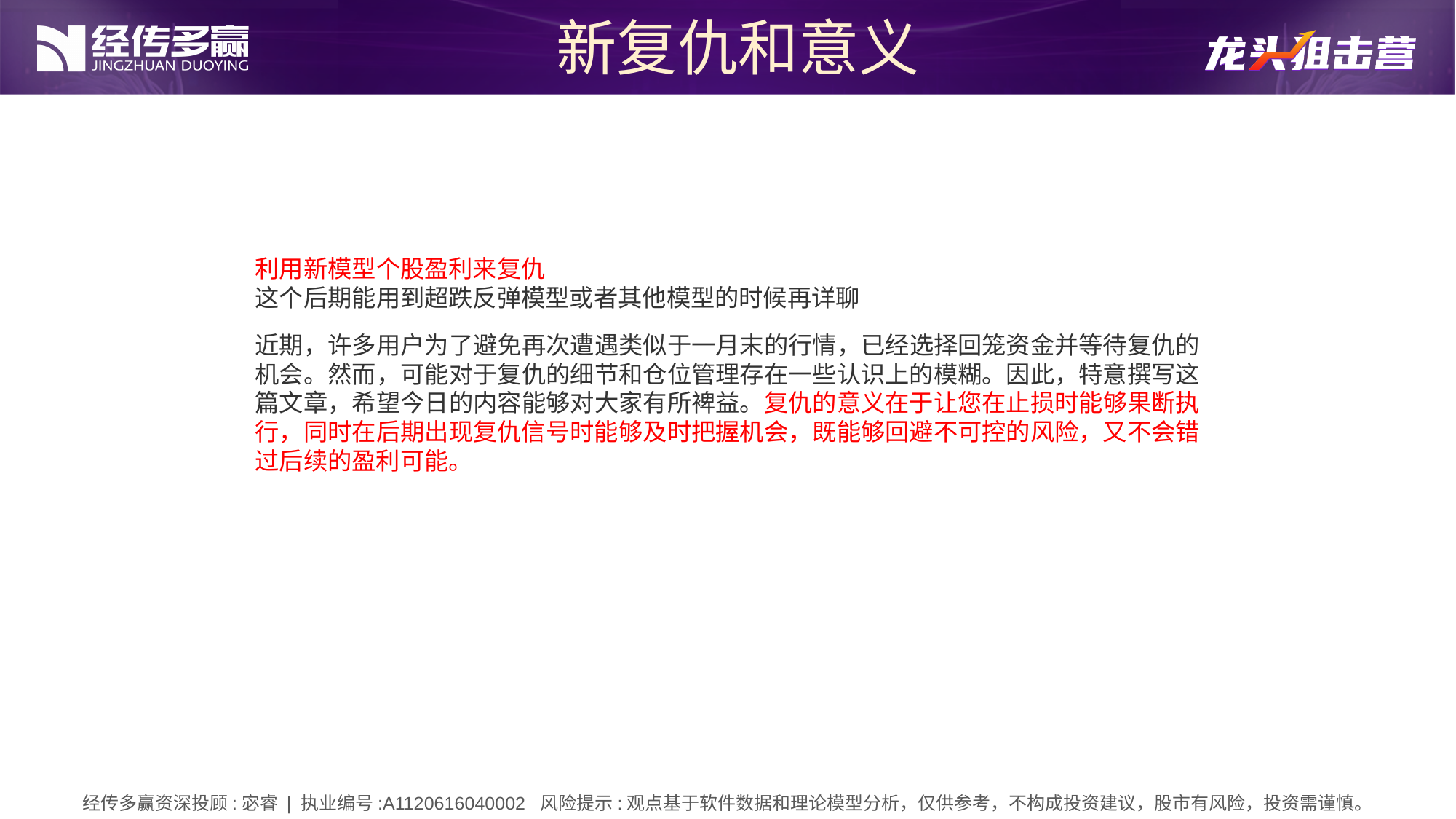

新复仇和意义
利用新模型个股盈利来复仇
这个后期能用到超跌反弹模型或者其他模型的时候再详聊
近期，许多用户为了避免再次遭遇类似于一月末的行情，已经选择回笼资金并等待复仇的机会。然而，可能对于复仇的细节和仓位管理存在一些认识上的模糊。因此，特意撰写这篇文章，希望今日的内容能够对大家有所裨益。复仇的意义在于让您在止损时能够果断执行，同时在后期出现复仇信号时能够及时把握机会，既能够回避不可控的风险，又不会错过后续的盈利可能。